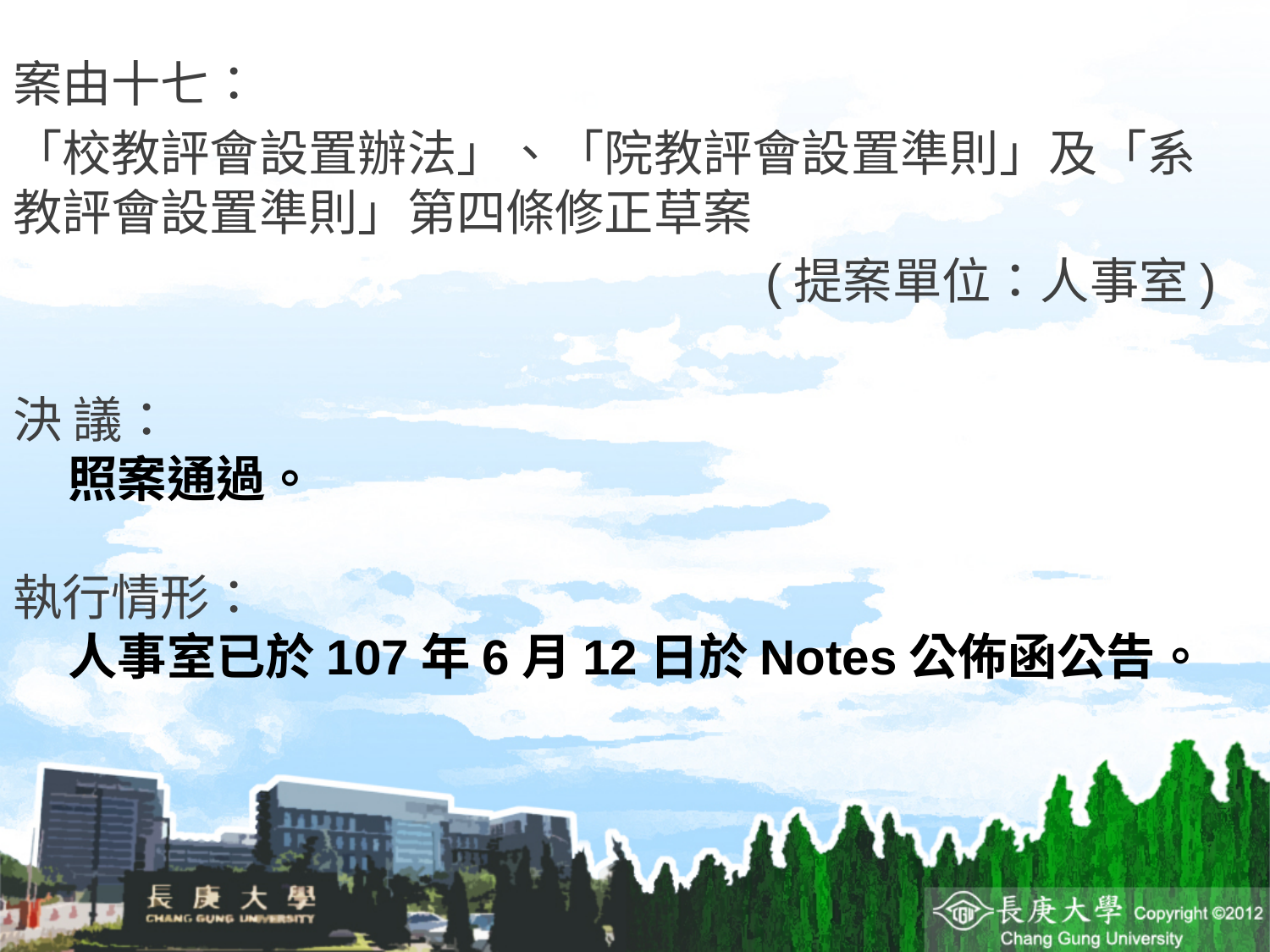

案由十七：
「校教評會設置辦法」、「院教評會設置準則」及「系教評會設置準則」第四條修正草案
(提案單位：人事室)

決 議：
照案通過。

執行情形：
人事室已於107年6月12日於Notes公佈函公告。